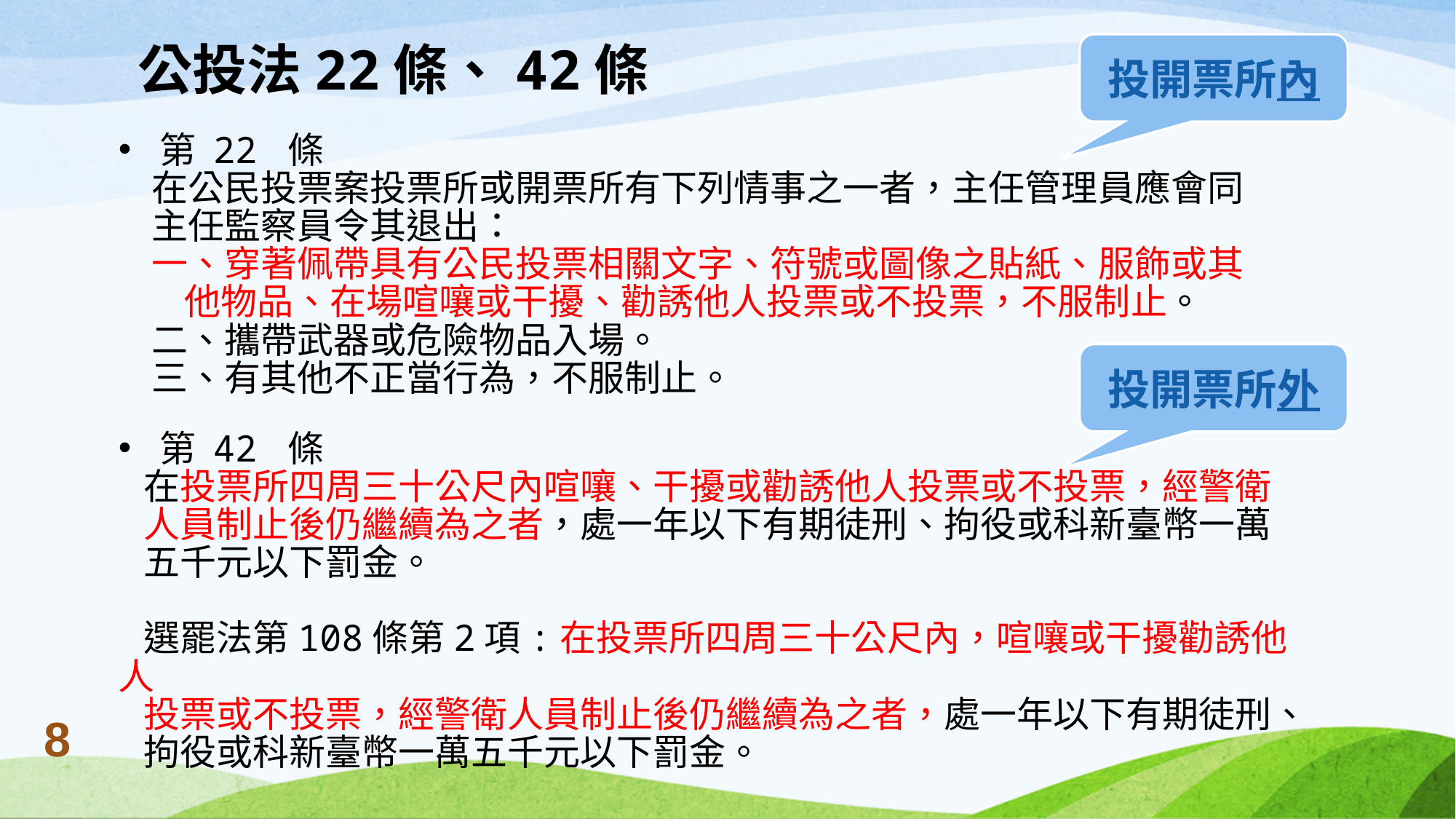

# 公投法22條、42條
投開票所內
第 22 條
   在公民投票案投票所或開票所有下列情事之一者，主任管理員應會同
   主任監察員令其退出：
   一、穿著佩帶具有公民投票相關文字、符號或圖像之貼紙、服飾或其
       他物品、在場喧嚷或干擾、勸誘他人投票或不投票，不服制止。
   二、攜帶武器或危險物品入場。
   三、有其他不正當行為，不服制止。
第 42 條
  在投票所四周三十公尺內喧嚷、干擾或勸誘他人投票或不投票，經警衛
  人員制止後仍繼續為之者，處一年以下有期徒刑、拘役或科新臺幣一萬
  五千元以下罰金。

  選罷法第108條第2項:在投票所四周三十公尺內，喧嚷或干擾勸誘他人
  投票或不投票，經警衛人員制止後仍繼續為之者，處一年以下有期徒刑、
  拘役或科新臺幣一萬五千元以下罰金。

投開票所外
8